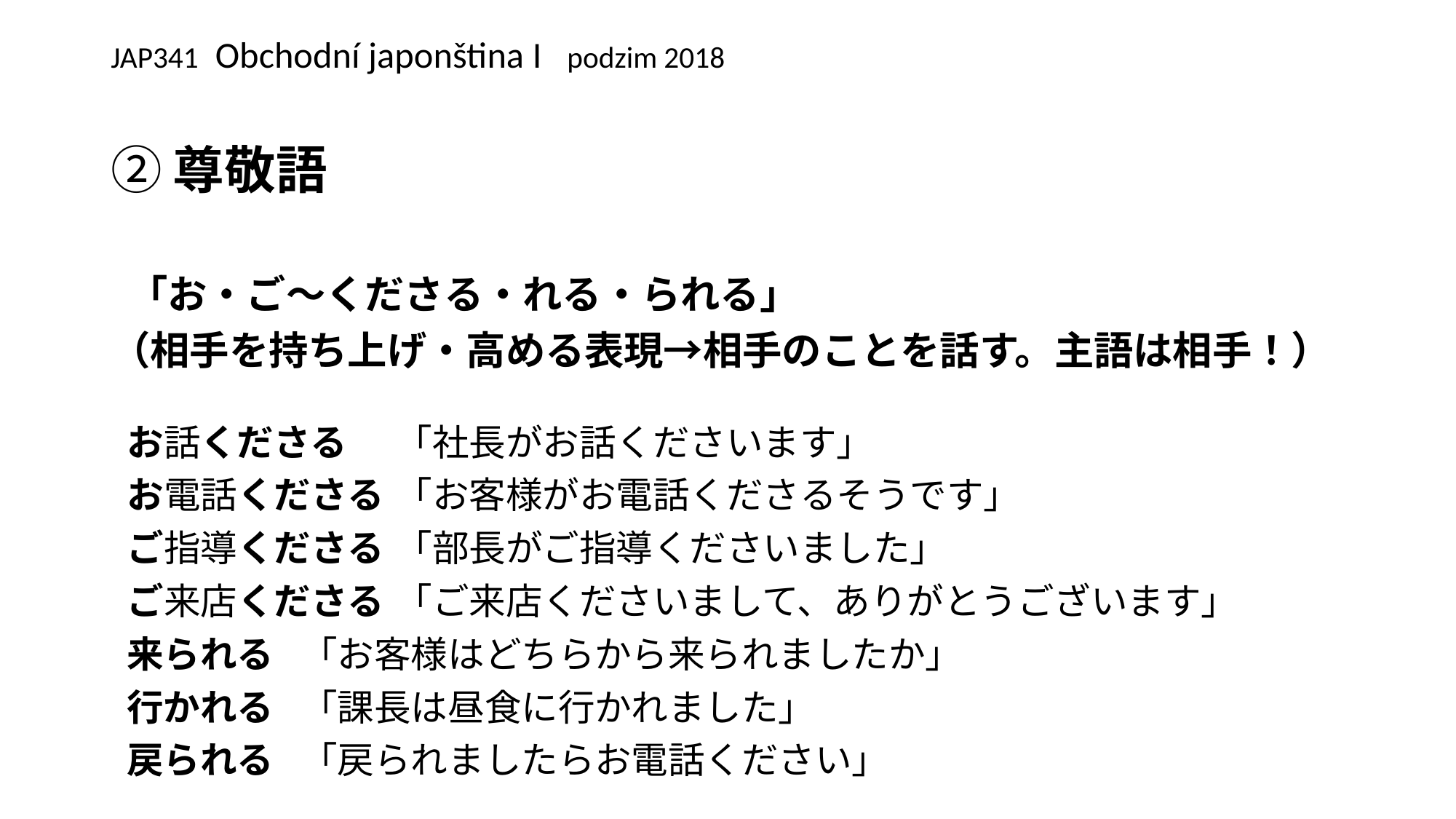

# JAP341  Obchodní japonština I   podzim 2018
②尊敬語

 「お・ご～くださる・れる・られる」
（相手を持ち上げ・高める表現→相手のことを話す。主語は相手！）

 お話くださる 		「社長がお話くださいます」
 お電話くださる 	「お客様がお電話くださるそうです」
 ご指導くださる 	「部長がご指導くださいました」
 ご来店くださる 	「ご来店くださいまして、ありがとうございます」
 来られる 		「お客様はどちらから来られましたか」
 行かれる 		「課長は昼食に行かれました」
 戻られる 		「戻られましたらお電話ください」